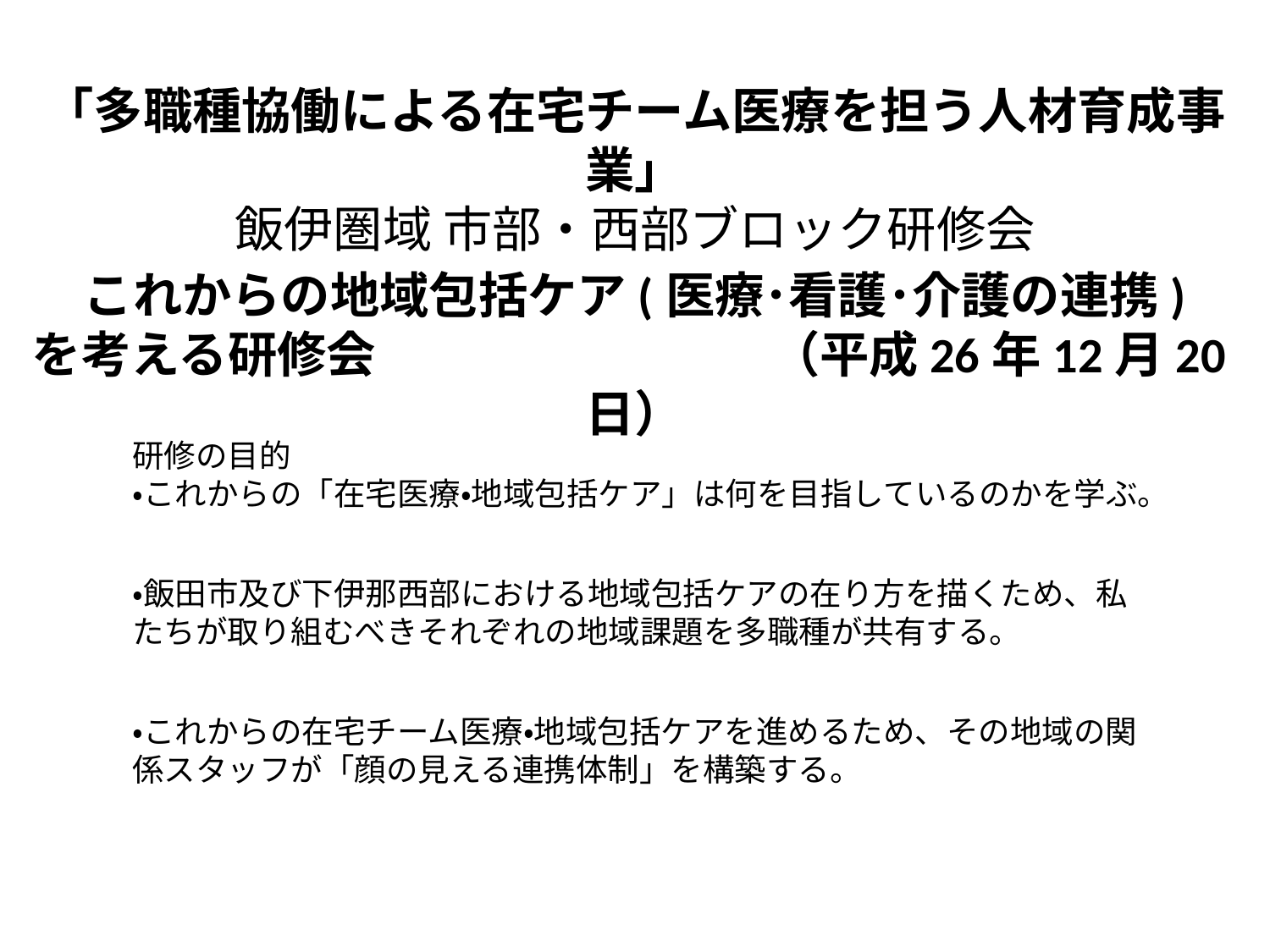

「多職種協働による在宅チーム医療を担う人材育成事業」
飯伊圏域 市部・西部ブロック研修会
これからの地域包括ケア(医療･看護･介護の連携)
を考える研修会　　　　　　　　（平成26年12月20日）

研修の目的
・これからの「在宅医療・地域包括ケア」は何を目指しているのかを学ぶ。
・飯田市及び下伊那西部における地域包括ケアの在り方を描くため、私たちが取り組むべきそれぞれの地域課題を多職種が共有する。
・これからの在宅チーム医療・地域包括ケアを進めるため、その地域の関係スタッフが「顔の見える連携体制」を構築する。